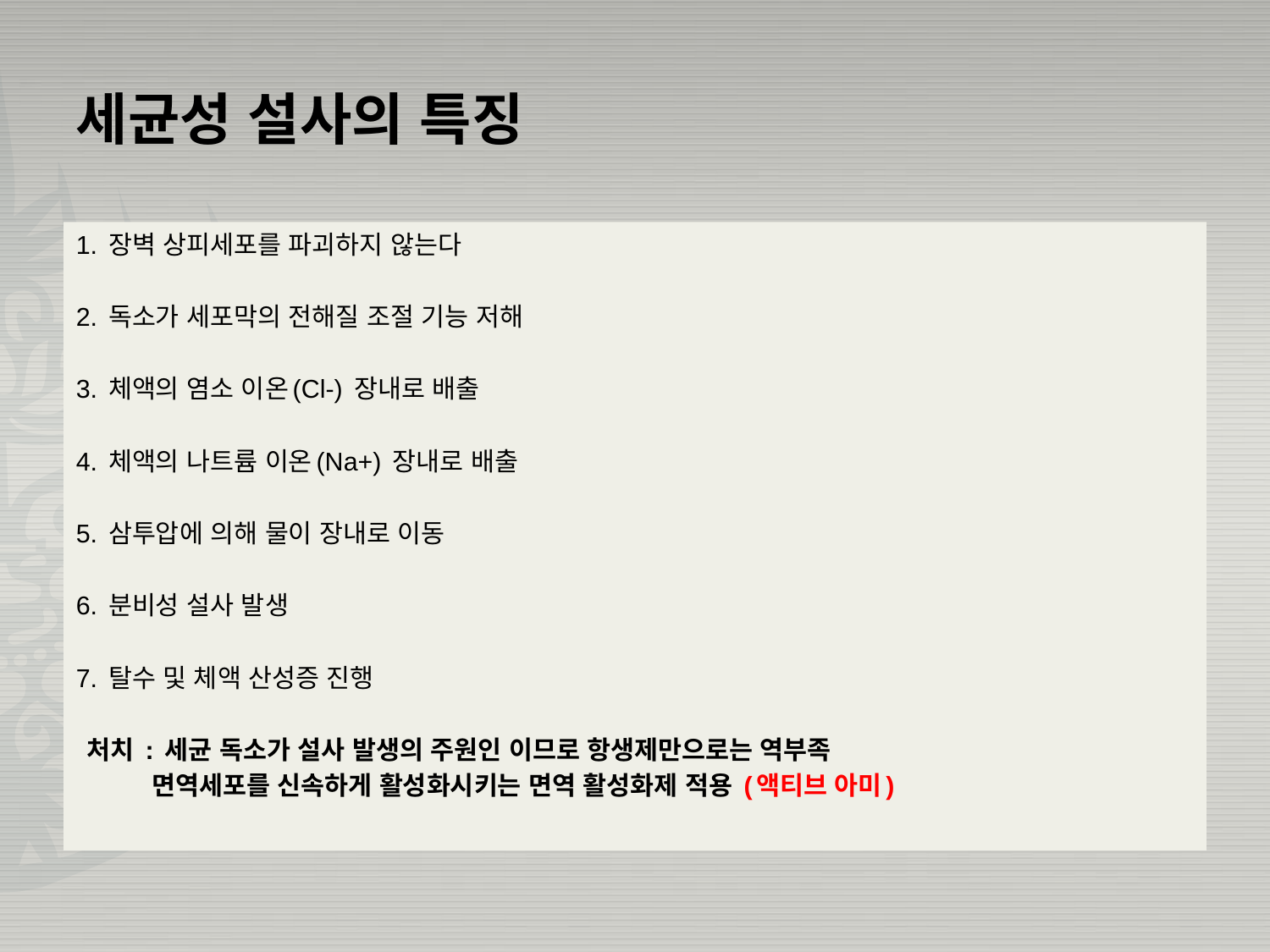

# 세균성 설사의 특징
1. 장벽 상피세포를 파괴하지 않는다

2. 독소가 세포막의 전해질 조절 기능 저해

3. 체액의 염소 이온(Cl-) 장내로 배출

4. 체액의 나트륨 이온(Na+) 장내로 배출

5. 삼투압에 의해 물이 장내로 이동

6. 분비성 설사 발생

7. 탈수 및 체액 산성증 진행

 처치 : 세균 독소가 설사 발생의 주원인 이므로 항생제만으로는 역부족
          면역세포를 신속하게 활성화시키는 면역 활성화제 적용 (액티브 아미)